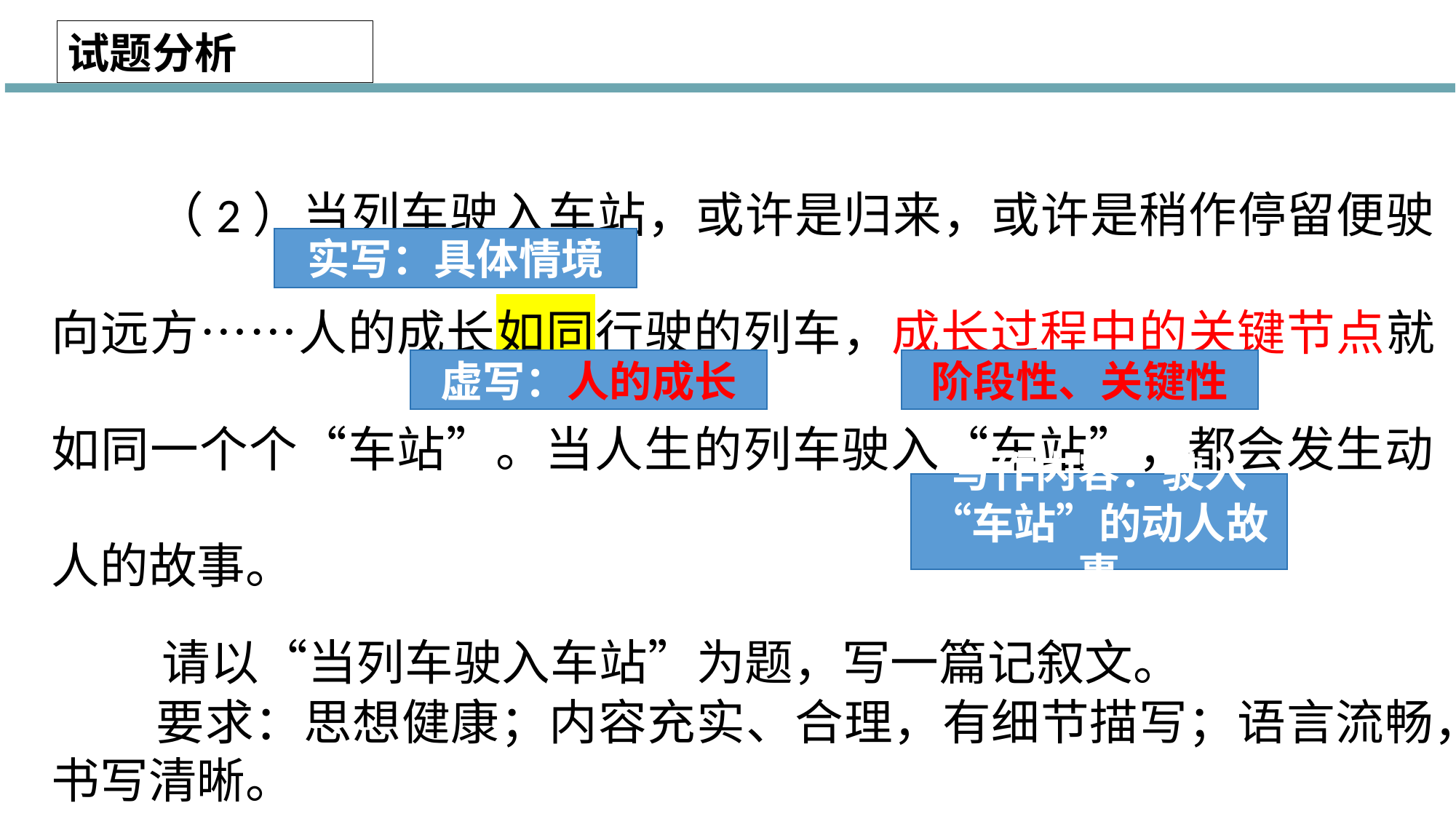

试题分析

       （2）当列车驶入车站，或许是归来，或许是稍作停留便驶向远方……人的成长如同行驶的列车，成长过程中的关键节点就如同一个个“车站”。当人生的列车驶入“车站”，都会发生动人的故事。
        请以“当列车驶入车站”为题，写一篇记叙文。
        要求：思想健康；内容充实、合理，有细节描写；语言流畅，书写清晰。

实写：具体情境
虚写：人的成长
阶段性、关键性
写作内容：驶入“车站”的动人故事